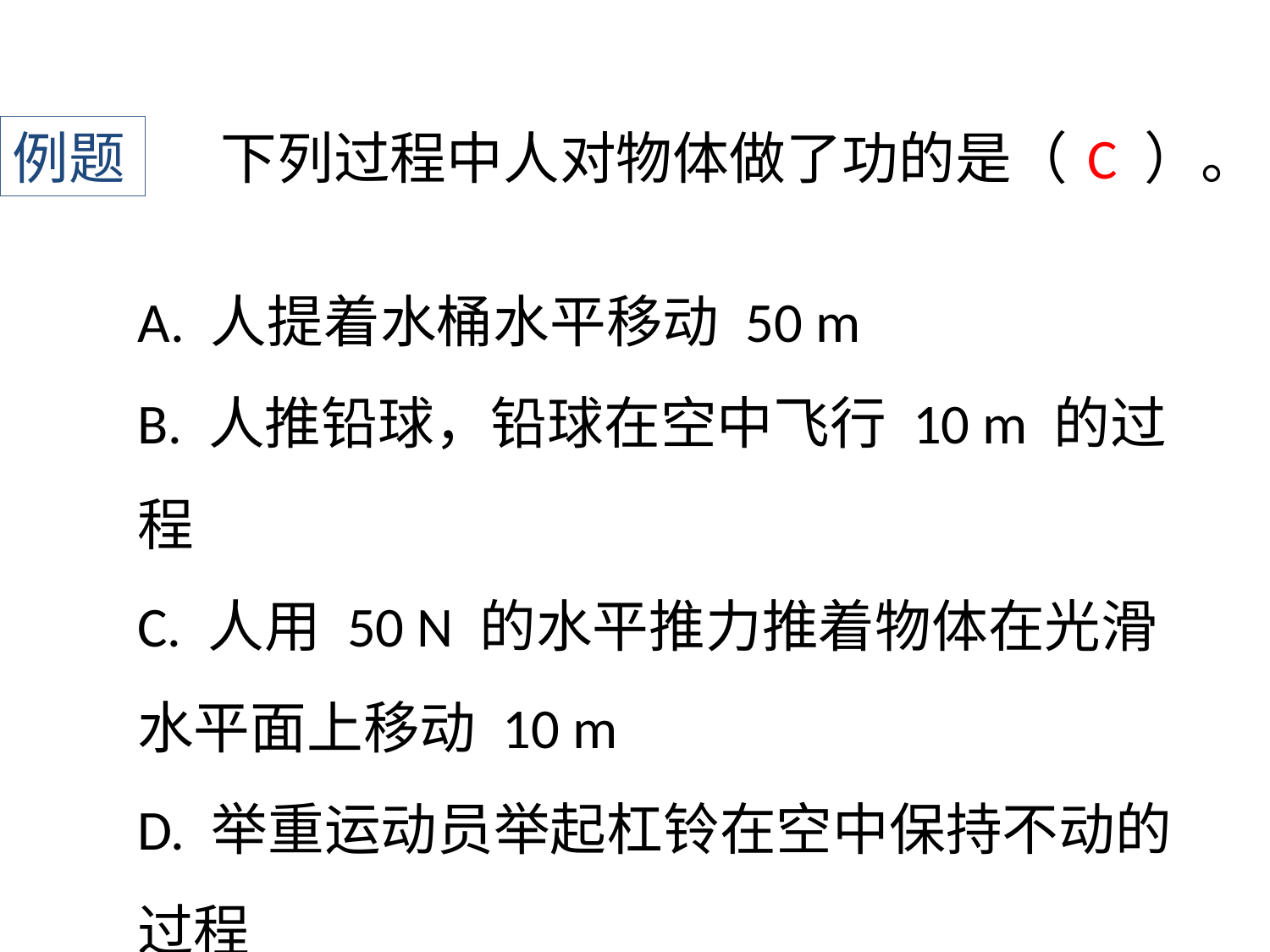

例题
﻿下列过程中人对物体做了功的是（      ）。
C
A. 人提着水桶水平移动 50 m
B. 人推铅球，铅球在空中飞行 10 m 的过程
C. 人用 50 N 的水平推力推着物体在光滑水平面上移动 10 m
D. 举重运动员举起杠铃在空中保持不动的过程